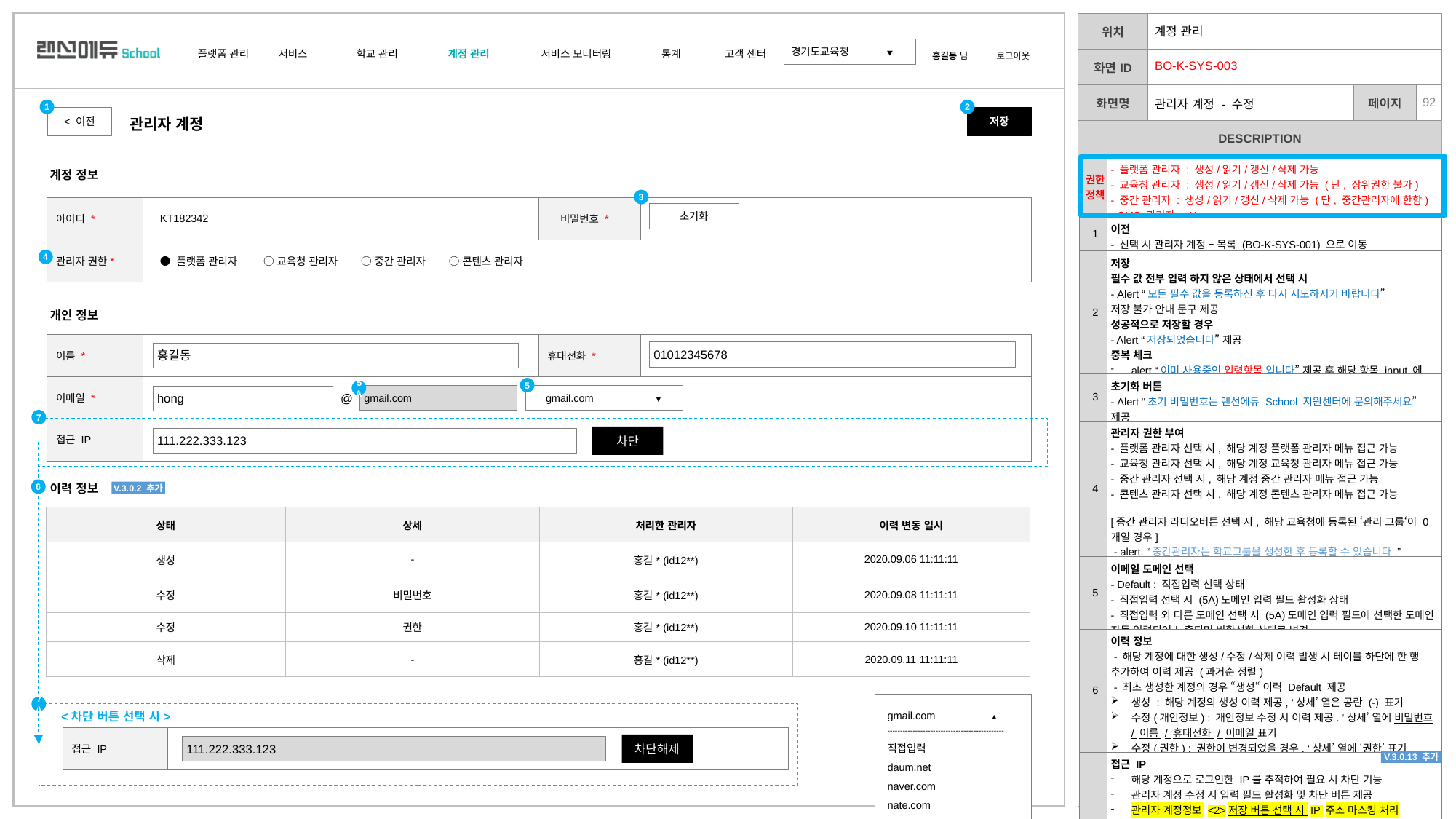

| Ver | Description |
| --- | --- |
| 3.0.2 | <6> 이력 정보 신규 추가 |
| 3.0.11 | <7>차단 IP 정의 추가 |
| 3.0.13 | <7A> 차단 / 차단해제시 IP 마스킹 처리 정의 추가 |
| 3.0.14 | <7A> IP 주소 차단 시 → 저장 시 마스킹 처리 |
|  | 계정 관리 |  |  |
| --- | --- | --- | --- |
|  | BO-K-SYS-003 |  |  |
|  | 관리자 계정 - 수정 |  |  |
1
2
< 이전
저장
관리자 계정

| 권한 정책 | - 플랫폼 관리자 : 생성/읽기/갱신/삭제 가능 - 교육청 관리자 : 생성/읽기/갱신/삭제 가능 (단, 상위권한 불가) - 중간 관리자 : 생성/읽기/갱신/삭제 가능 (단, 중간관리자에 한함) - CMS 관리자 : X |
| --- | --- |
| 1 | 이전 - 선택 시 관리자 계정 – 목록 (BO-K-SYS-001) 으로 이동 |
| 2 | 저장 필수 값 전부 입력 하지 않은 상태에서 선택 시 - Alert “모든 필수 값을 등록하신 후 다시 시도하시기 바랍니다” 저장 불가 안내 문구 제공 성공적으로 저장할 경우 - Alert “저장되었습니다” 제공 중복 체크 alert “이미 사용중인 입력항목 입니다” 제공 후 해당 항목 input 에 focus |
| 3 | 초기화 버튼 - Alert “초기 비밀번호는 랜선에듀 School 지원센터에 문의해주세요” 제공 |
| 4 | 관리자 권한 부여 - 플랫폼 관리자 선택 시, 해당 계정 플랫폼 관리자 메뉴 접근 가능 - 교육청 관리자 선택 시, 해당 계정 교육청 관리자 메뉴 접근 가능 - 중간 관리자 선택 시, 해당 계정 중간 관리자 메뉴 접근 가능 - 콘텐츠 관리자 선택 시, 해당 계정 콘텐츠 관리자 메뉴 접근 가능 [중간 관리자 라디오버튼 선택 시, 해당 교육청에 등록된 ‘관리 그룹‘이 0개일 경우] - alert. “중간관리자는 학교그룹을 생성한 후 등록할 수 있습니다.” 제공되며 라디오버튼이 해당 화면 최초 진입 시의 default로 전환 |
| 5 | 이메일 도메인 선택 - Default : 직접입력 선택 상태 - 직접입력 선택 시 (5A)도메인 입력 필드 활성화 상태 - 직접입력 외 다른 도메인 선택 시 (5A)도메인 입력 필드에 선택한 도메인 자동 입력되어 노출되며 비활성화 상태로 변경 |
| 6 | 이력 정보 - 해당 계정에 대한 생성/수정/삭제 이력 발생 시 테이블 하단에 한 행 추가하여 이력 제공 (과거순 정렬) - 최초 생성한 계정의 경우 “생성“ 이력 Default 제공 생성 : 해당 계정의 생성 이력 제공, ‘상세’ 열은 공란 (-) 표기 수정(개인정보) : 개인정보 수정 시 이력 제공. ‘상세’ 열에 비밀번호 / 이름 / 휴대전화 / 이메일 표기 수정(권한) : 권한이 변경되었을 경우, ‘상세’ 열에 ‘권한’ 표기 삭제 : 계정이 삭제되었을 경우, ‘상세’ 열은 공란 (-) 표기 |
| 7 | 접근 IP 해당 계정으로 로그인한 IP를 추적하여 필요 시 차단 기능 관리자 계정 수정 시 입력 필드 활성화 및 차단 버튼 제공 관리자 계정정보 <2>저장 버튼 선택 시 IP 주소 마스킹 처리ex)\*\*\*.222.\*\*\*.123 IP 차단된 이력이 있는 계정일 경우 상세화면에서 마스킹 처리되어 노출<다음페이지 참고> 7A 차단/차단해제 시 차단 버튼 선택 시 , - IP 입력란 비활성화 및 차단 해제 버튼으로 제공 차단해제 시 , - IP 입력란 활성화 및 차단 버튼으로 제공 |
계정 정보
3
| 아이디 \* | KT182342 | 비밀번호 \* |  |
| --- | --- | --- | --- |
| 관리자 권한\* | ● 플랫폼 관리자 ○ 교육청 관리자 ○ 중간 관리자 ○ 콘텐츠 관리자 |  |  |
초기화
4
개인 정보
| 이름 \* |  | 휴대전화 \* |  |
| --- | --- | --- | --- |
| 이메일 \* |  |  |  |
| 접근 IP |  |  |  |
01012345678
홍길동
5
5A
gmail.com
gmail.com                     ▼
hong
@
7

차단
111.222.333.123
6
이력 정보
V.3.0.2 추가
| 상태 | 상세 | 처리한 관리자 | 이력 변동 일시 |
| --- | --- | --- | --- |
| 생성 | - | 홍길\* (id12\*\*) | 2020.09.06 11:11:11 |
| 수정 | 비밀번호 | 홍길\* (id12\*\*) | 2020.09.08 11:11:11 |
| 수정 | 권한 | 홍길\* (id12\*\*) | 2020.09.10 11:11:11 |
| 삭제 | - | 홍길\* (id12\*\*) | 2020.09.11 11:11:11 |
gmail.com                   ▲
----------------------------------------------
직접입력
daum.net
naver.com
nate.com
yahoo.com

7A

<차단 버튼 선택 시>
| 접근 IP |  |
| --- | --- |
차단해제
111.222.333.123
V.3.0.13 추가